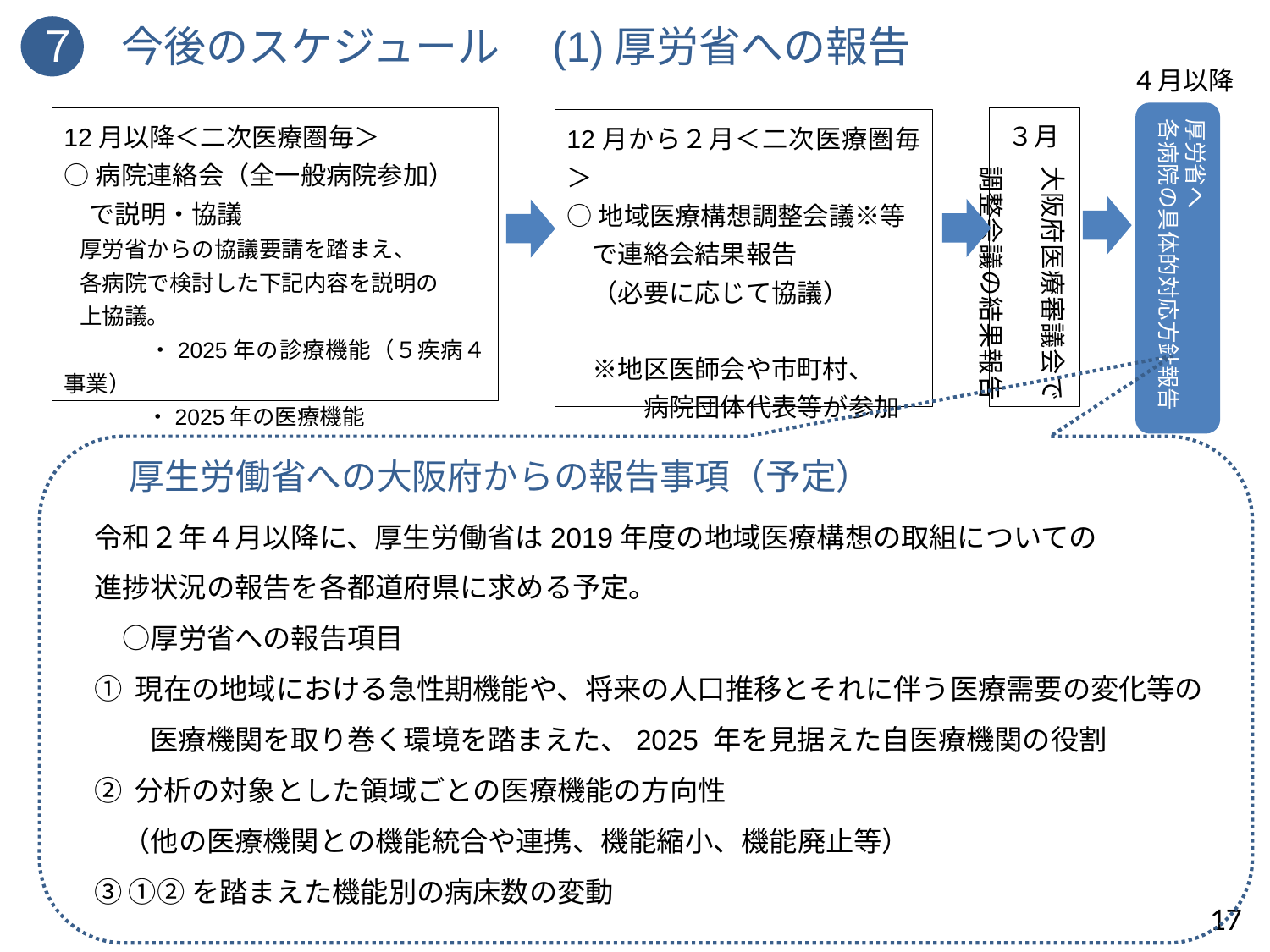

７　今後のスケジュール　(1)厚労省への報告

４月以降
厚労省へ
各病院の具体的対応方針報告
12月以降＜二次医療圏毎＞
○病院連絡会（全一般病院参加）
　で説明・協議
厚労省からの協議要請を踏まえ、
各病院で検討した下記内容を説明の
上協議。
　　　・2025年の診療機能（５疾病４事業）
　　　・2025年の医療機能
　　大阪府医療審議会で
　　調整会議の結果報告
12月から２月＜二次医療圏毎＞
○地域医療構想調整会議※等
　で連絡会結果報告
　（必要に応じて協議）

　※地区医師会や市町村、
　　　病院団体代表等が参加
３月

　厚生労働省への大阪府からの報告事項（予定）
令和２年４月以降に、厚生労働省は2019年度の地域医療構想の取組についての
進捗状況の報告を各都道府県に求める予定。
　○厚労省への報告項目
① 現在の地域における急性期機能や、将来の人口推移とそれに伴う医療需要の変化等の
　　医療機関を取り巻く環境を踏まえた、2025 年を見据えた自医療機関の役割
② 分析の対象とした領域ごとの医療機能の方向性
　（他の医療機関との機能統合や連携、機能縮小、機能廃止等）
③ ①②を踏まえた機能別の病床数の変動
17